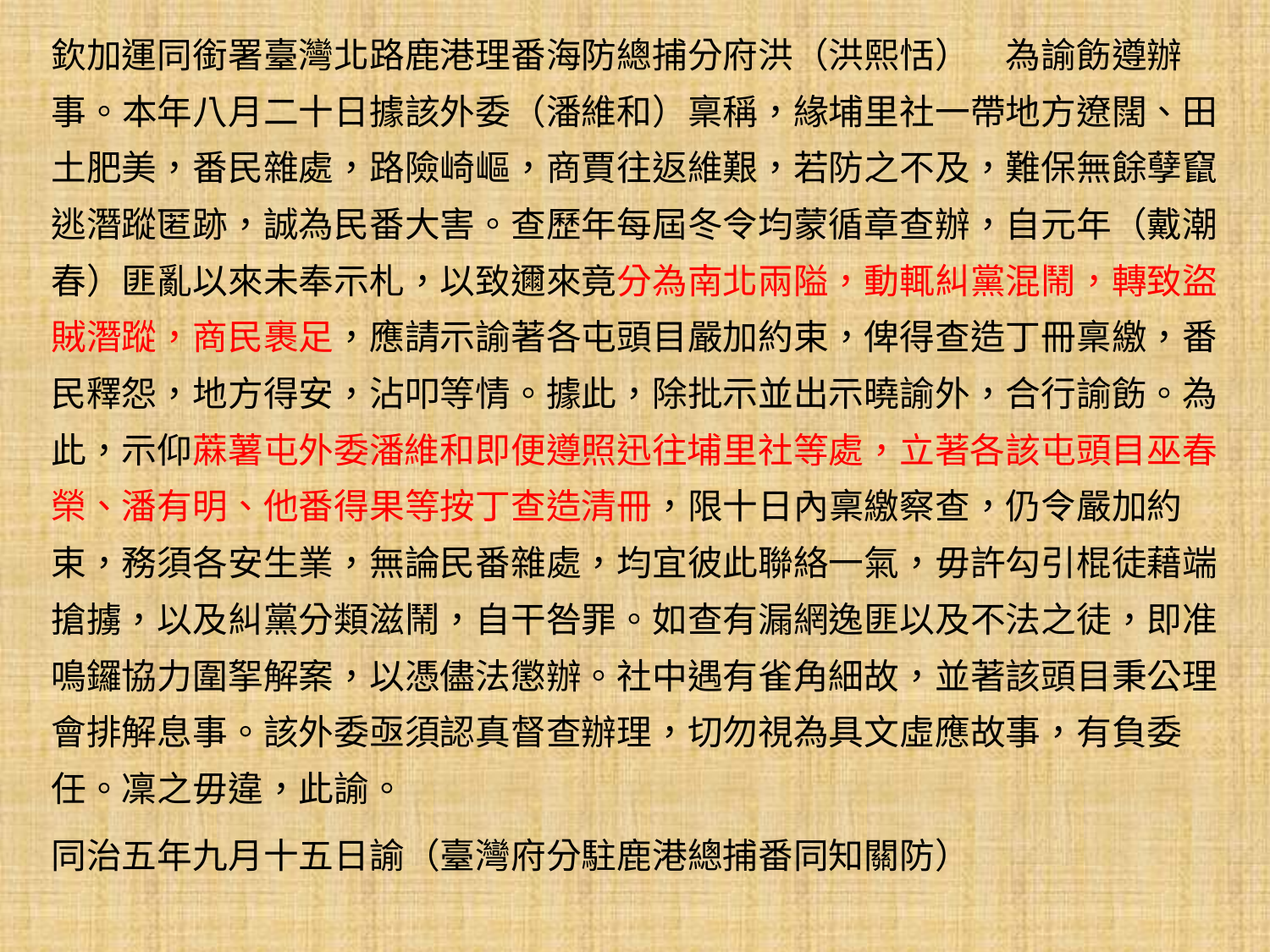

欽加運同銜署臺灣北路鹿港理番海防總捕分府洪（洪熙恬）　為諭飭遵辦事。本年八月二十日據該外委（潘維和）稟稱，緣埔里社一帶地方遼闊、田土肥美，番民雜處，路險崎嶇，商賈往返維艱，若防之不及，難保無餘孽竄逃潛蹤匿跡，誠為民番大害。查歷年每屆冬令均蒙循章查辦，自元年（戴潮春）匪亂以來未奉示札，以致邇來竟分為南北兩隘，動輒糾黨混鬧，轉致盜賊潛蹤，商民裹足，應請示諭著各屯頭目嚴加約束，俾得查造丁冊稟繳，番民釋怨，地方得安，沾叩等情。據此，除批示並出示曉諭外，合行諭飭。為此，示仰蔴薯屯外委潘維和即便遵照迅往埔里社等處，立著各該屯頭目巫春榮、潘有明、他番得果等按丁查造清冊，限十日內稟繳察查，仍令嚴加約束，務須各安生業，無論民番雜處，均宜彼此聯絡一氣，毋許勾引棍徒藉端搶擄，以及糾黨分類滋鬧，自干咎罪。如查有漏網逸匪以及不法之徒，即准鳴鑼協力圍挐解案，以憑儘法懲辦。社中遇有雀角細故，並著該頭目秉公理會排解息事。該外委亟須認真督查辦理，切勿視為具文虛應故事，有負委任。凜之毋違，此諭。
同治五年九月十五日諭（臺灣府分駐鹿港總捕番同知關防）